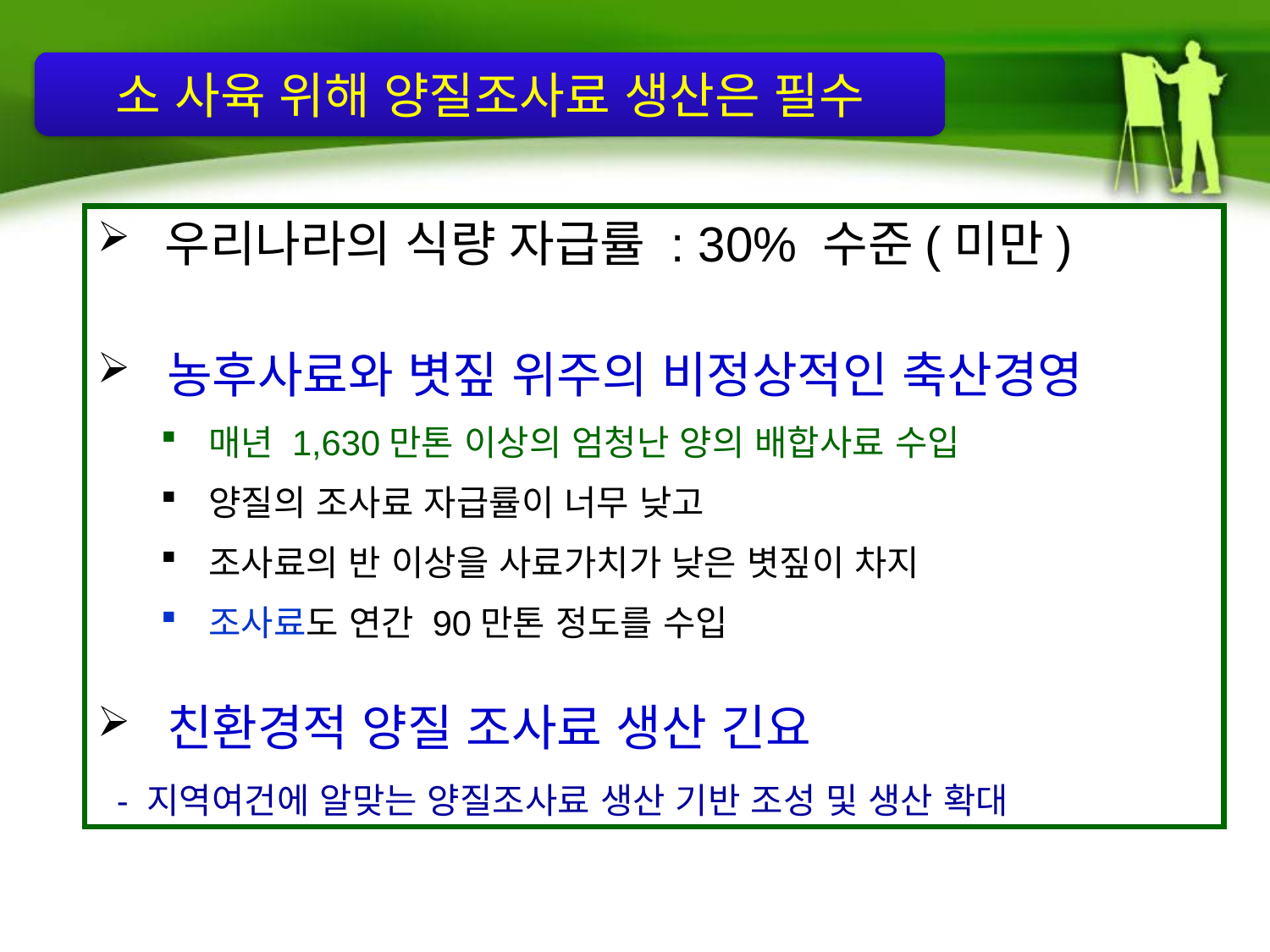

소 사육 위해 양질조사료 생산은 필수
 우리나라의 식량 자급률 : 30% 수준(미만)
 농후사료와 볏짚 위주의 비정상적인 축산경영
매년 1,630만톤 이상의 엄청난 양의 배합사료 수입
양질의 조사료 자급률이 너무 낮고
조사료의 반 이상을 사료가치가 낮은 볏짚이 차지
조사료도 연간 90만톤 정도를 수입
 친환경적 양질 조사료 생산 긴요
  - 지역여건에 알맞는 양질조사료 생산 기반 조성 및 생산 확대